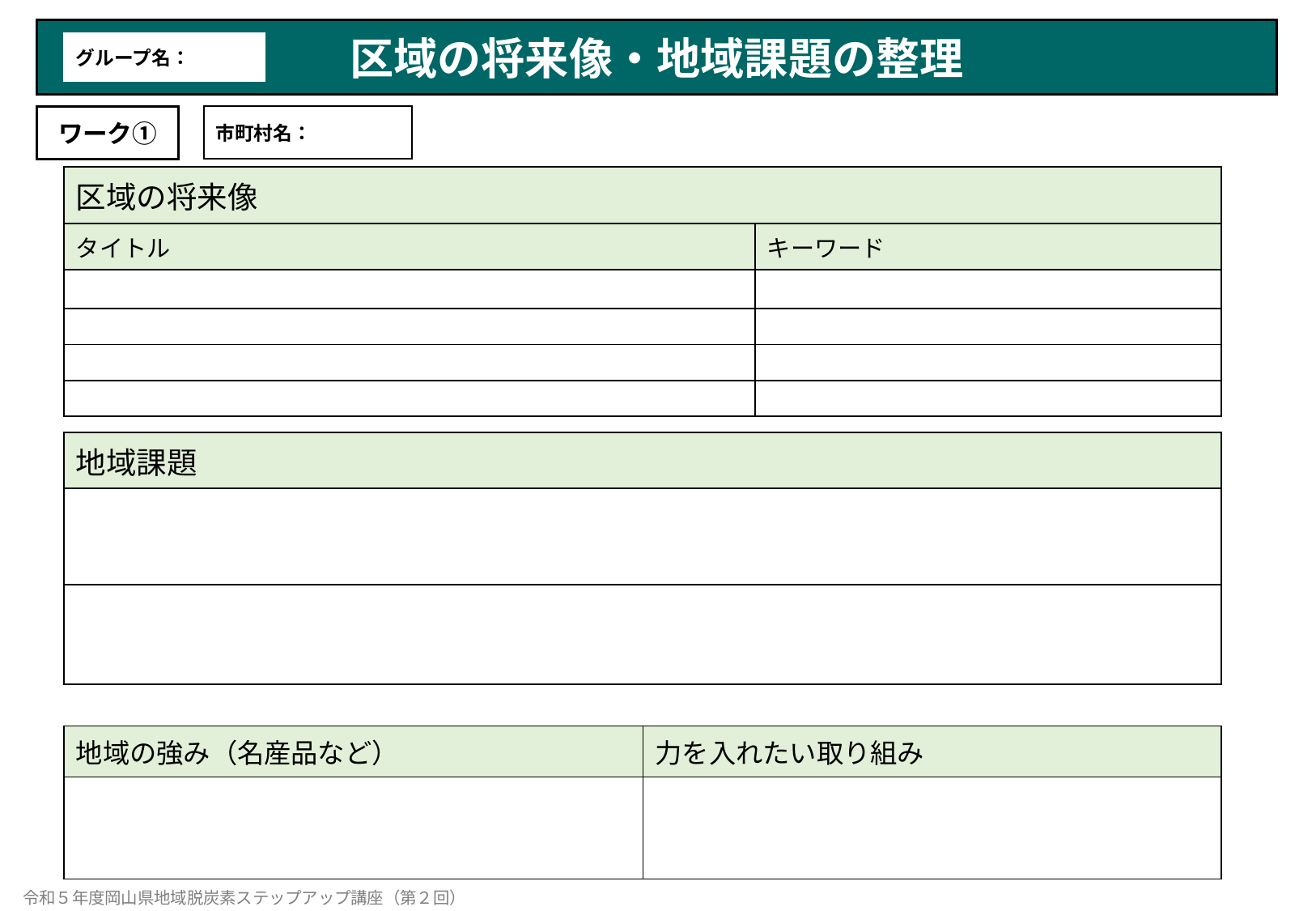

区域の将来像・地域課題の整理
グループ名：
ワーク①
市町村名：
| 区域の将来像 |  |
| --- | --- |
| タイトル | キーワード |
|  |  |
|  |  |
|  |  |
|  |  |
| 地域課題 |
| --- |
|  |
|  |
| 地域の強み（名産品など） | 力を入れたい取り組み |
| --- | --- |
|  |  |
令和５年度岡山県地域脱炭素ステップアップ講座（第２回）